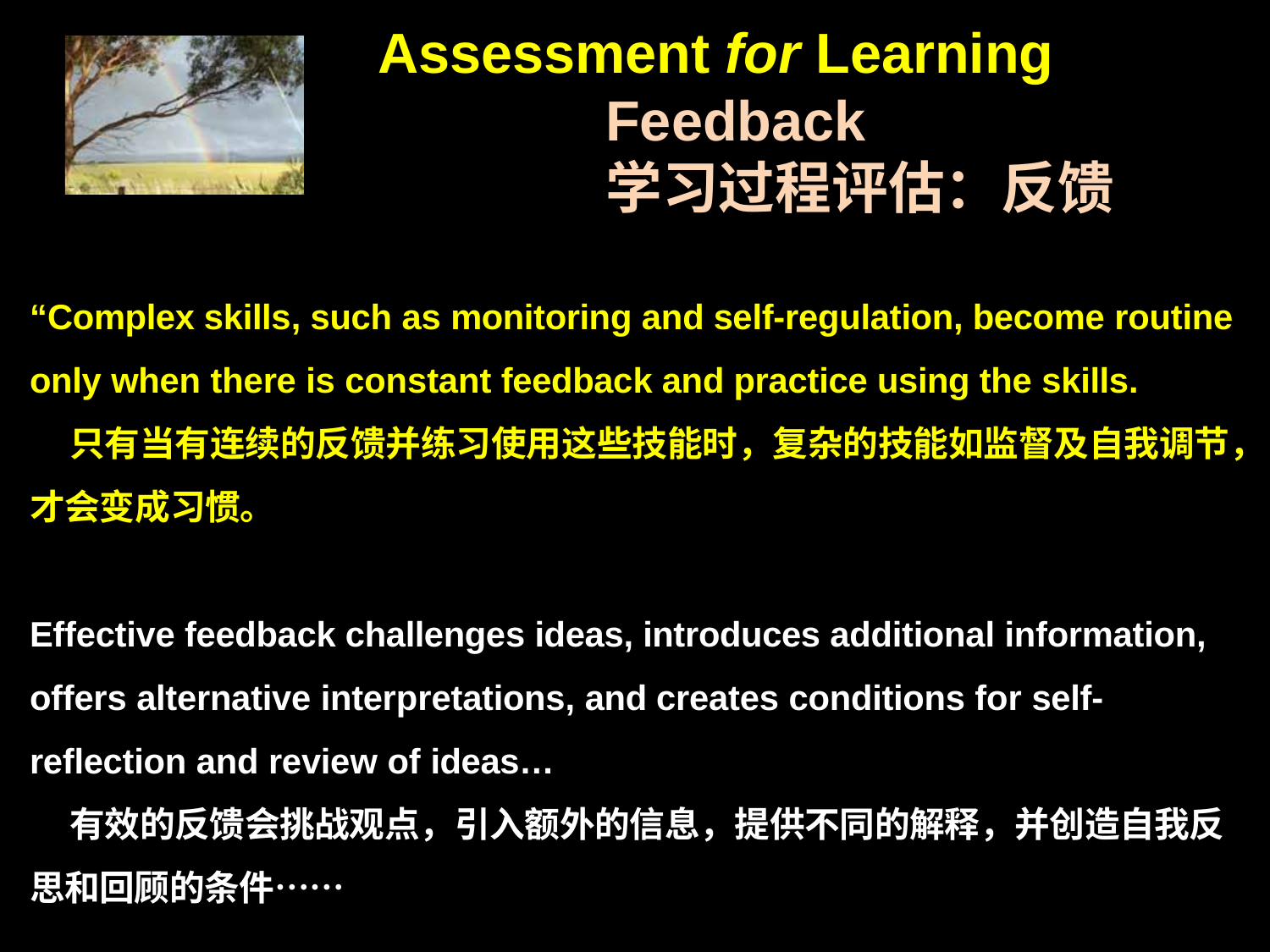

# Assessment for Learning Feedback 学习过程评估：反馈

“Complex skills, such as monitoring and self-regulation, become routine only when there is constant feedback and practice using the skills.
    只有当有连续的反馈并练习使用这些技能时，复杂的技能如监督及自我调节，才会变成习惯。

Effective feedback challenges ideas, introduces additional information, offers alternative interpretations, and creates conditions for self-reflection and review of ideas…
    有效的反馈会挑战观点，引入额外的信息，提供不同的解释，并创造自我反思和回顾的条件……